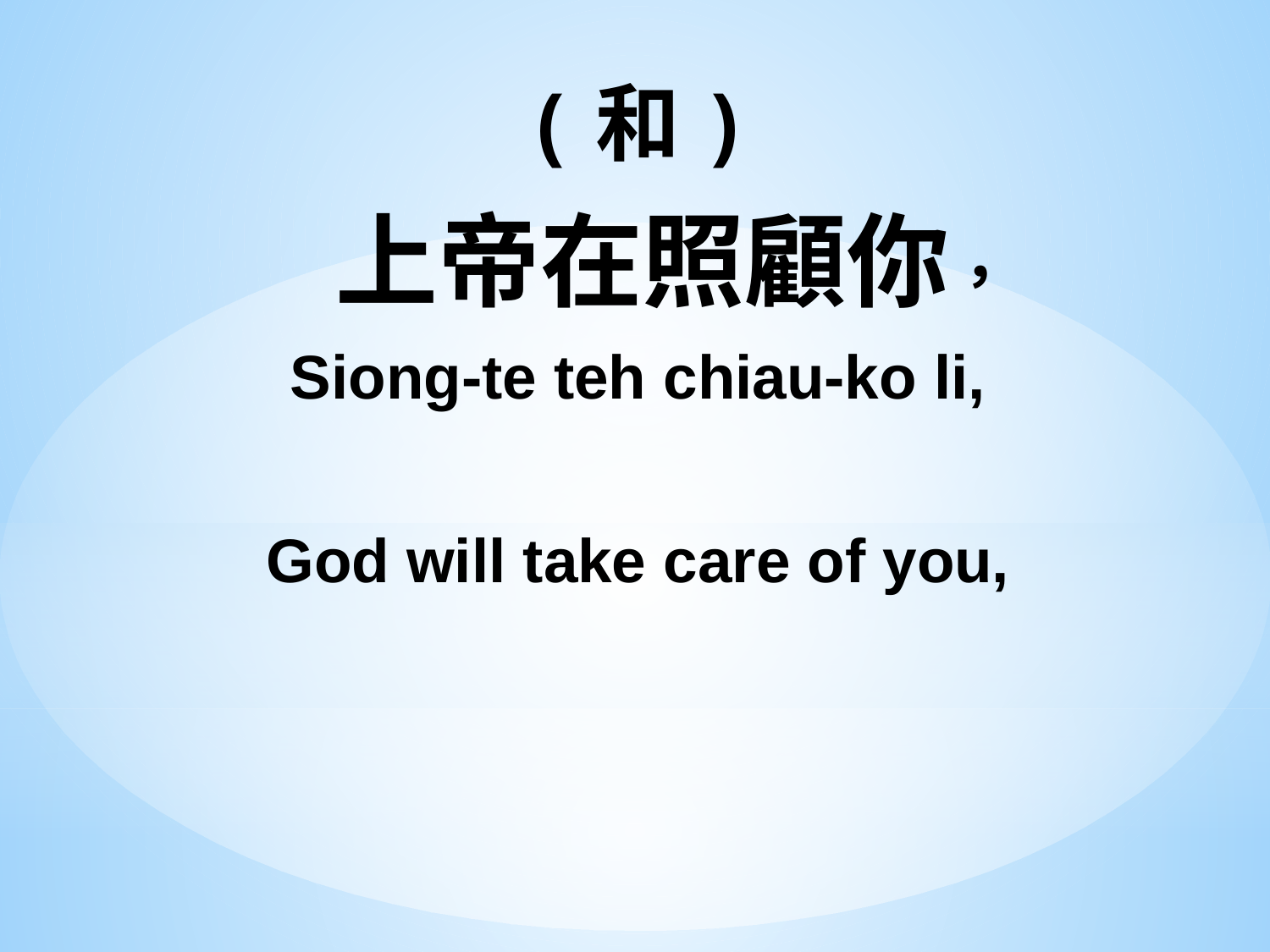

(和)
  上帝在照顧你，
Siong-te teh chiau-ko li,

God will take care of you,